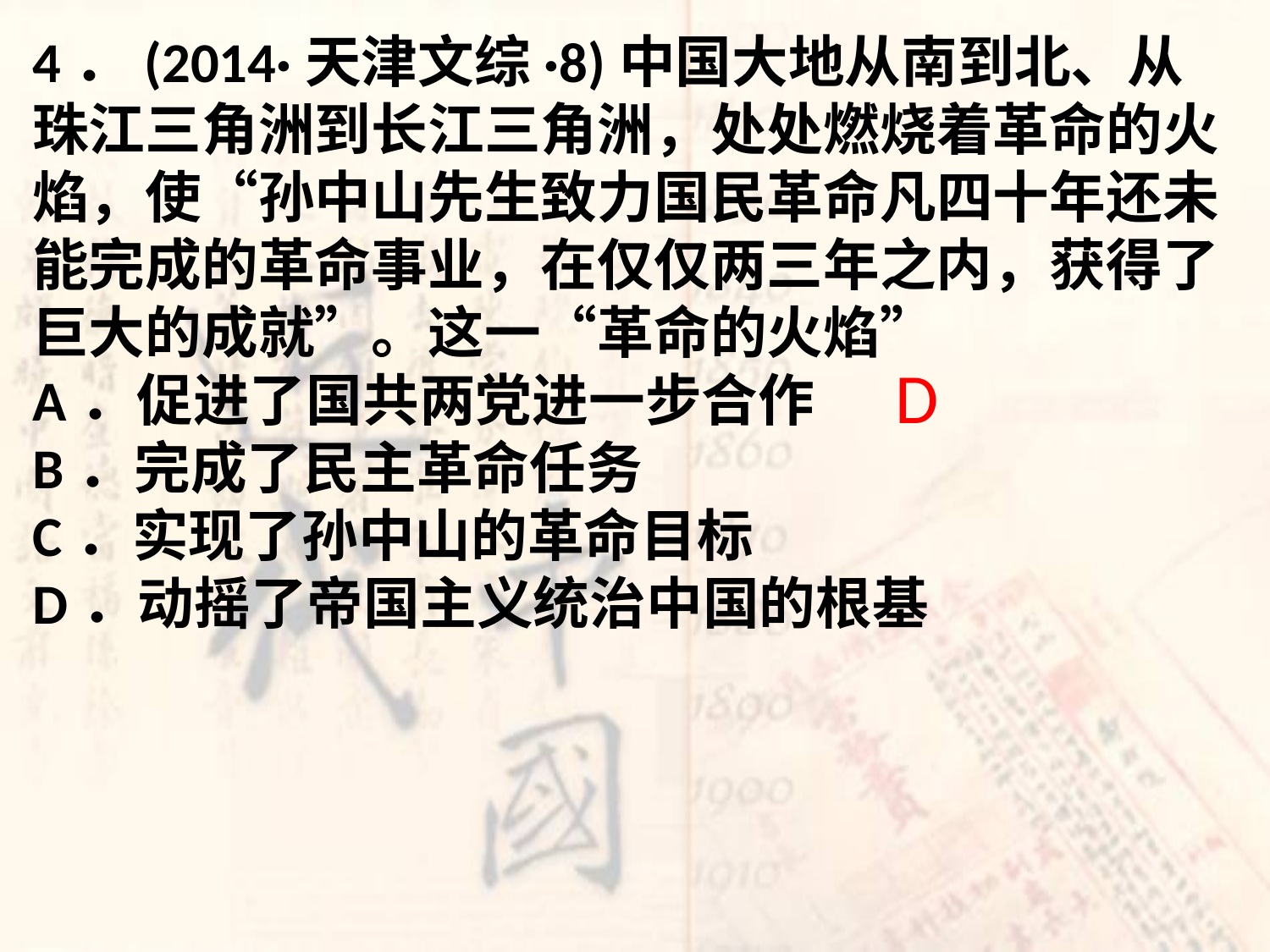

4．(2014·天津文综·8)中国大地从南到北、从珠江三角洲到长江三角洲，处处燃烧着革命的火焰，使“孙中山先生致力国民革命凡四十年还未能完成的革命事业，在仅仅两三年之内，获得了巨大的成就”。这一“革命的火焰”
A．促进了国共两党进一步合作
B．完成了民主革命任务
C．实现了孙中山的革命目标
D．动摇了帝国主义统治中国的根基

D